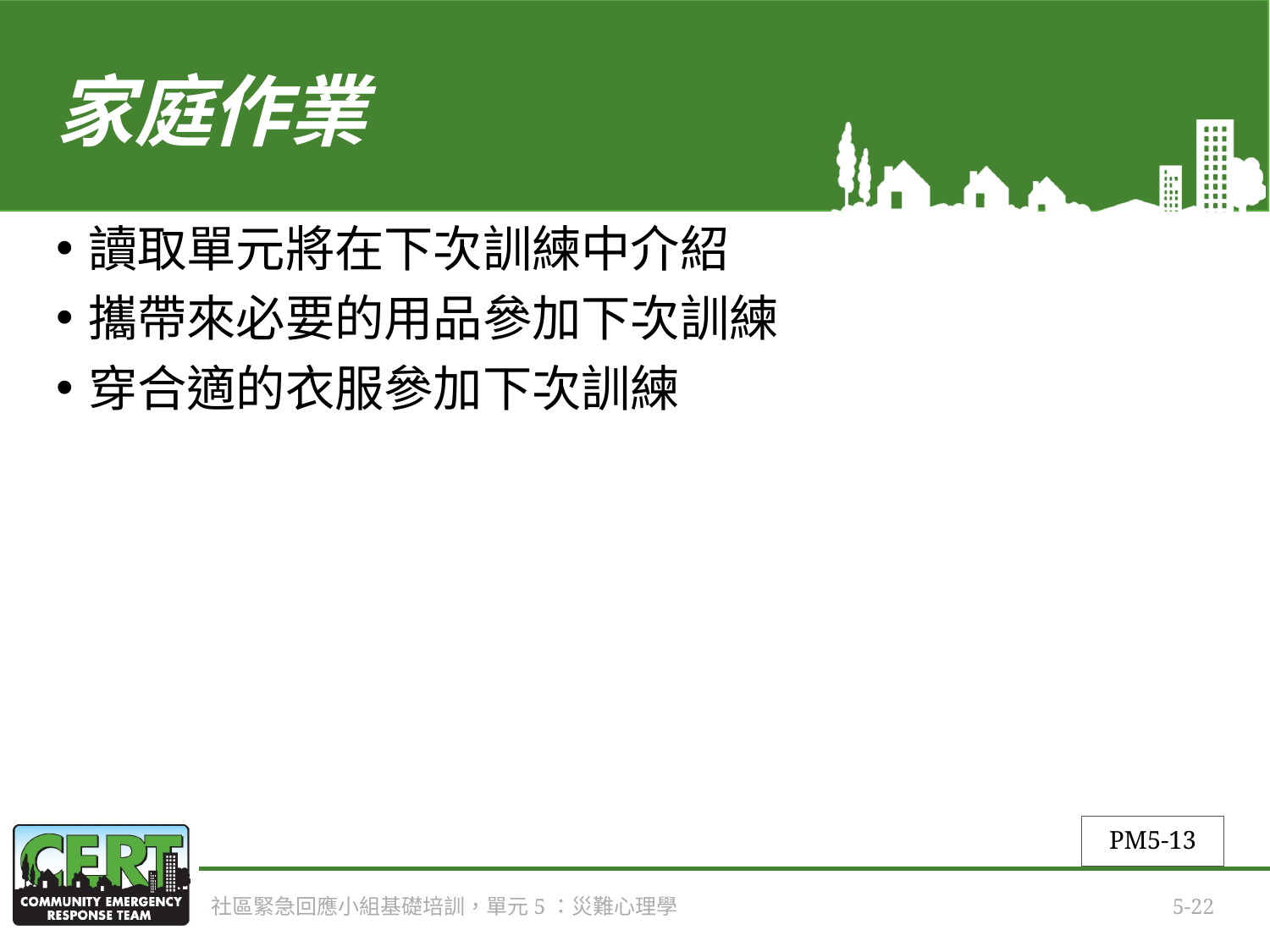

# 家庭作業
讀取單元將在下次訓練中介紹
攜帶來必要的用品參加下次訓練
穿合適的衣服參加下次訓練
PM5-13
社區緊急回應小組基礎培訓，單元5：災難心理學
5-22